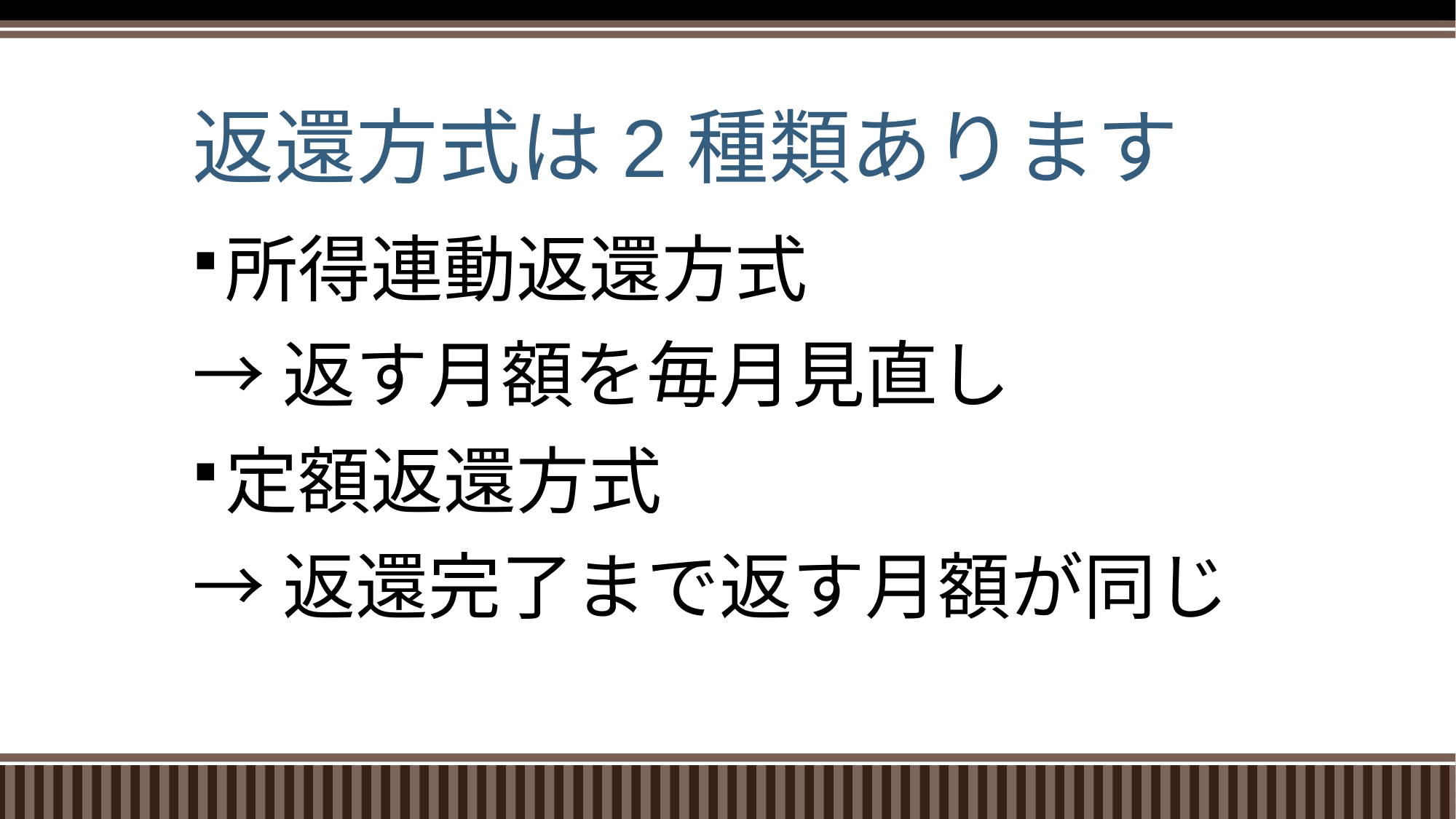

# 返還方式は2種類あります
所得連動返還方式
→返す月額を毎月見直し
定額返還方式
→返還完了まで返す月額が同じ